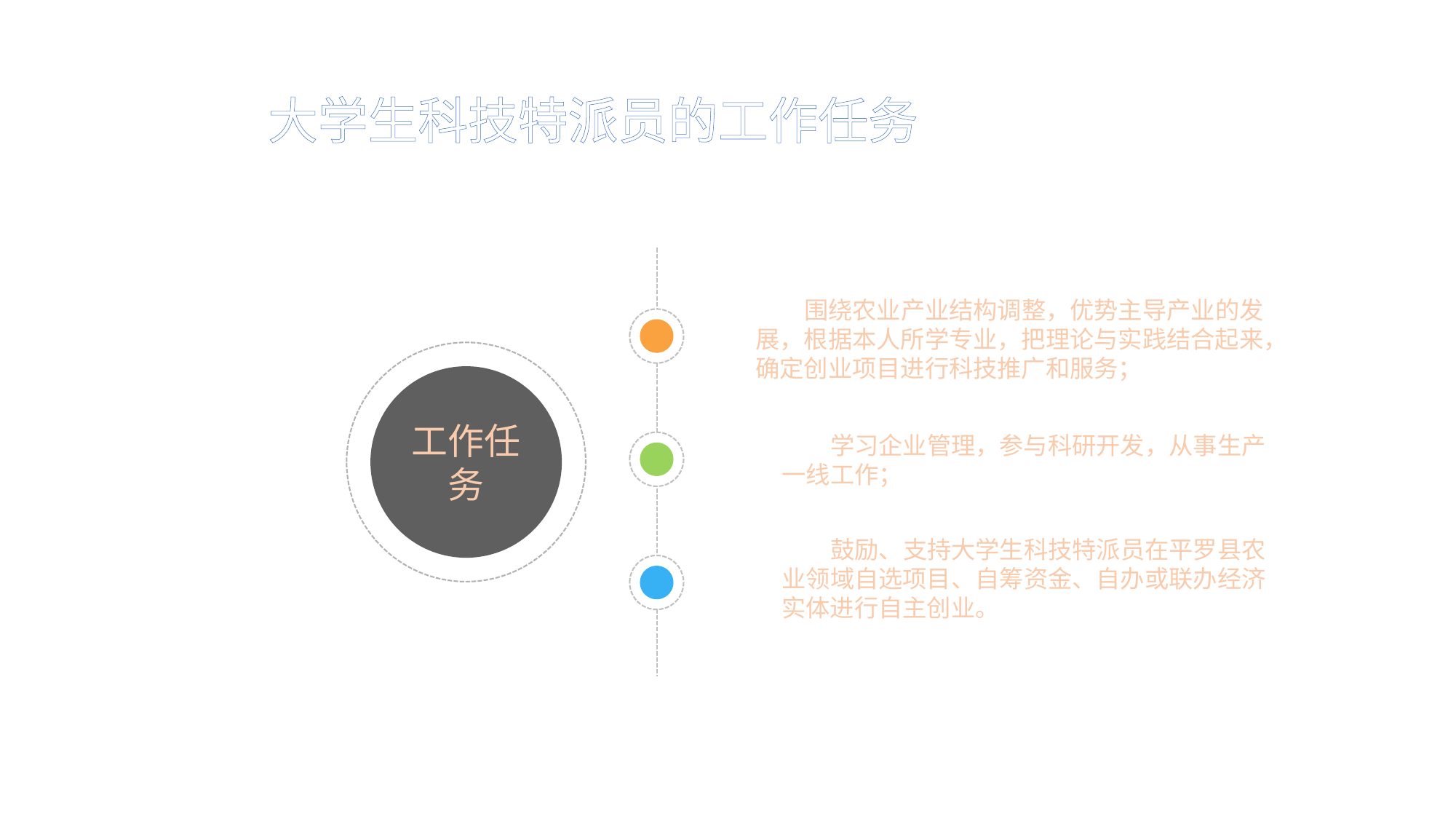

# 大学生科技特派员的工作任务

围绕农业产业结构调整，优势主导产业的发展，根据本人所学专业，把理论与实践结合起来，确定创业项目进行科技推广和服务；

工作任务

学习企业管理，参与科研开发，从事生产一线工作；

鼓励、支持大学生科技特派员在平罗县农业领域自选项目、自筹资金、自办或联办经济实体进行自主创业。